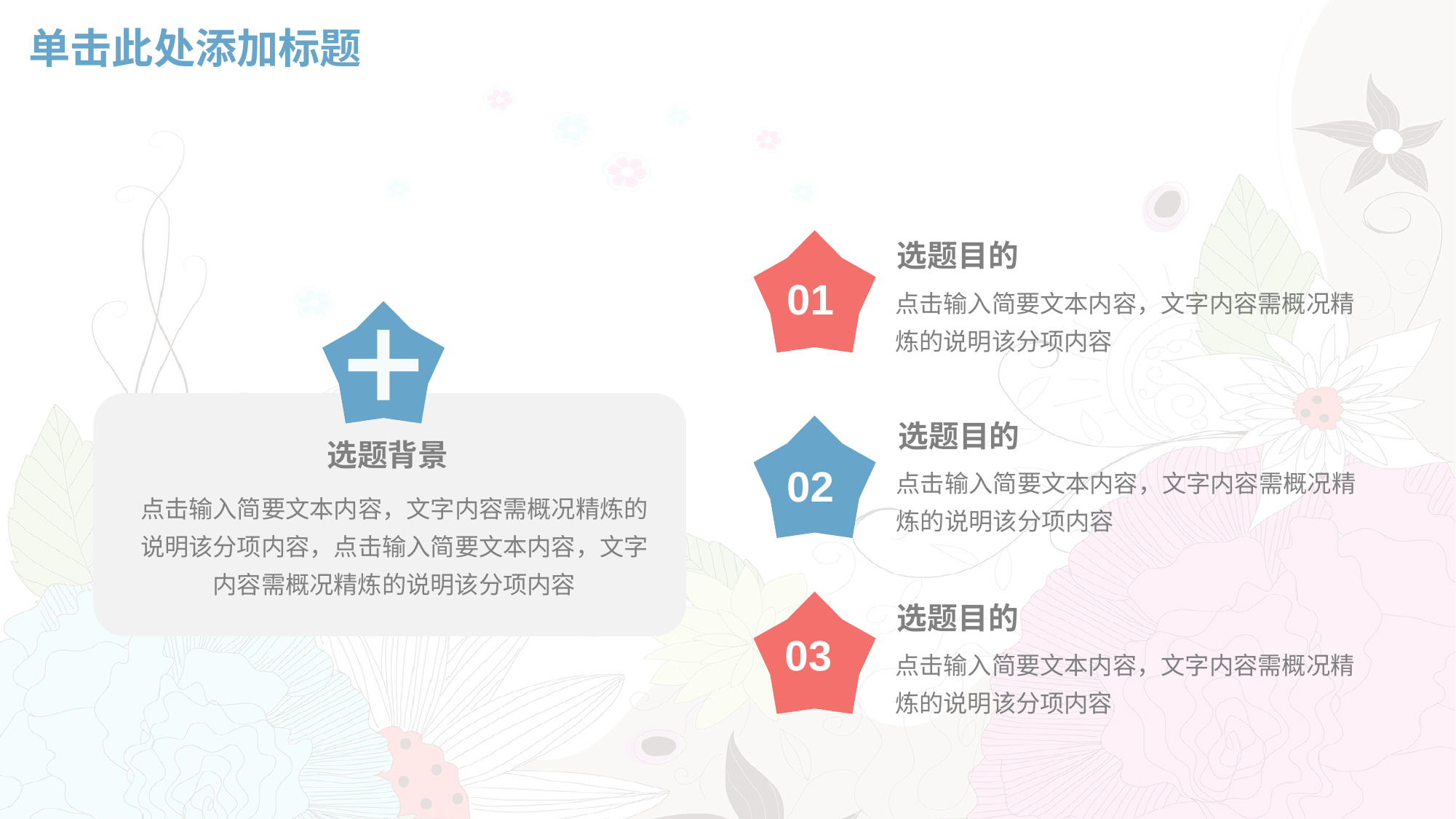

# 单击此处添加标题

选题目的
01
点击输入简要文本内容，文字内容需概况精炼的说明该分项内容

选题目的

选题背景
02
点击输入简要文本内容，文字内容需概况精炼的说明该分项内容
点击输入简要文本内容，文字内容需概况精炼的说明该分项内容，点击输入简要文本内容，文字内容需概况精炼的说明该分项内容

选题目的
03
点击输入简要文本内容，文字内容需概况精炼的说明该分项内容